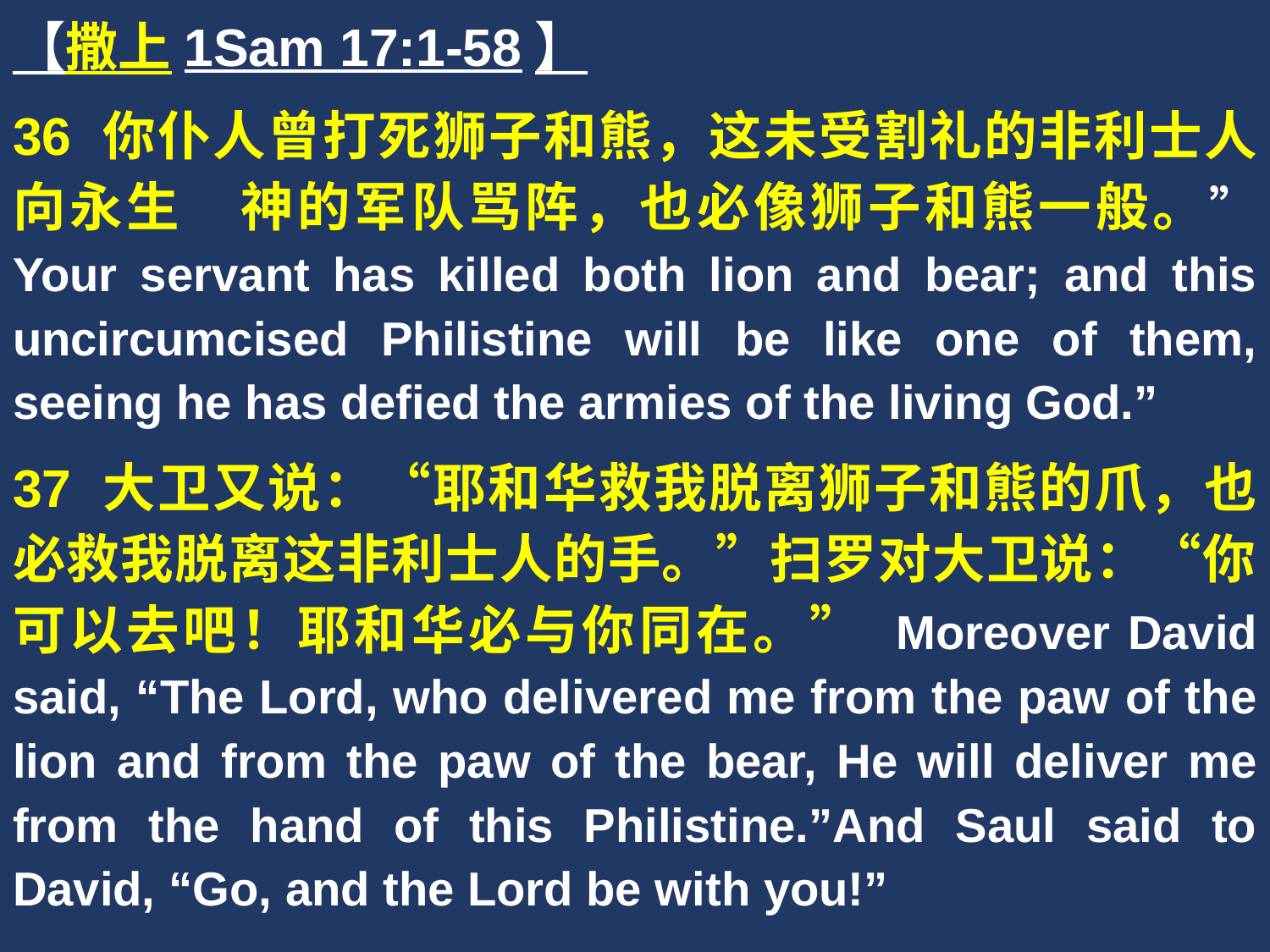

【撒上1Sam 17:1-58】
36 你仆人曾打死狮子和熊，这未受割礼的非利士人向永生　神的军队骂阵，也必像狮子和熊一般。” Your servant has killed both lion and bear; and this uncircumcised Philistine will be like one of them, seeing he has defied the armies of the living God.”
37 大卫又说：“耶和华救我脱离狮子和熊的爪，也必救我脱离这非利士人的手。”扫罗对大卫说：“你可以去吧！耶和华必与你同在。” Moreover David said, “The Lord, who delivered me from the paw of the lion and from the paw of the bear, He will deliver me from the hand of this Philistine.”And Saul said to David, “Go, and the Lord be with you!”